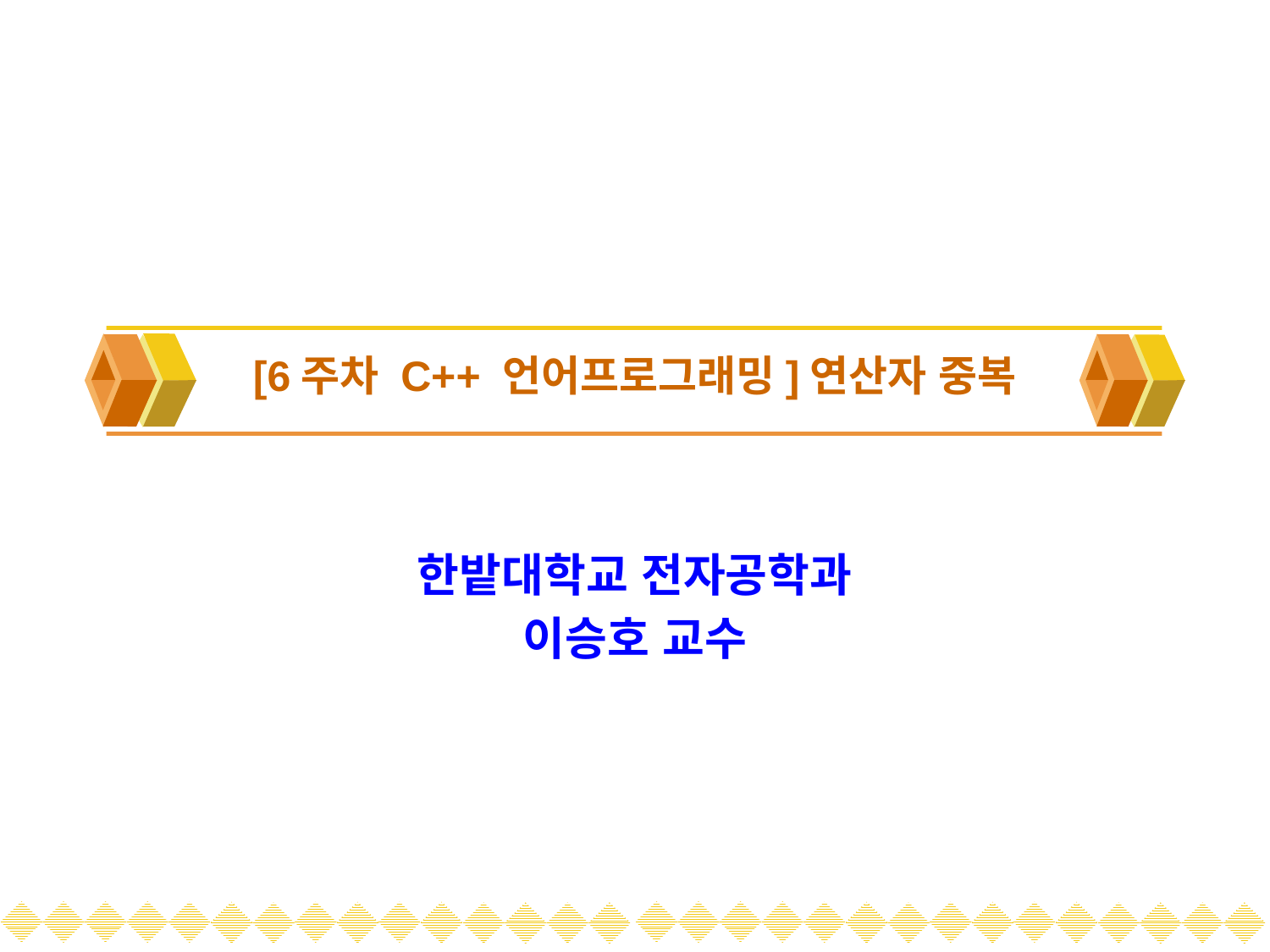

# [6주차 C++ 언어프로그래밍]연산자 중복
한밭대학교 전자공학과
이승호 교수